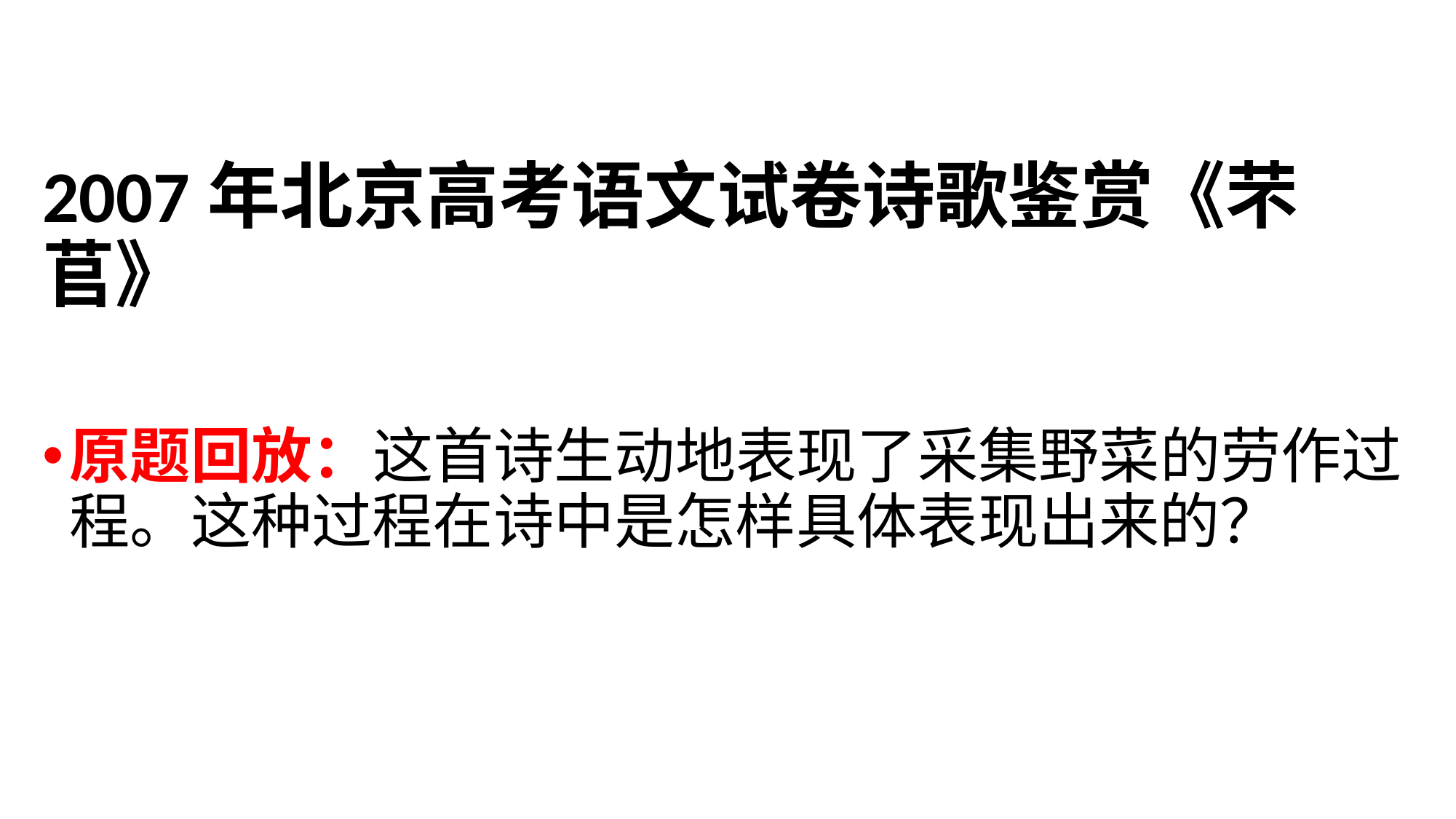

2007年北京高考语文试卷诗歌鉴赏《芣苢》

原题回放：这首诗生动地表现了采集野菜的劳作过程。这种过程在诗中是怎样具体表现出来的？